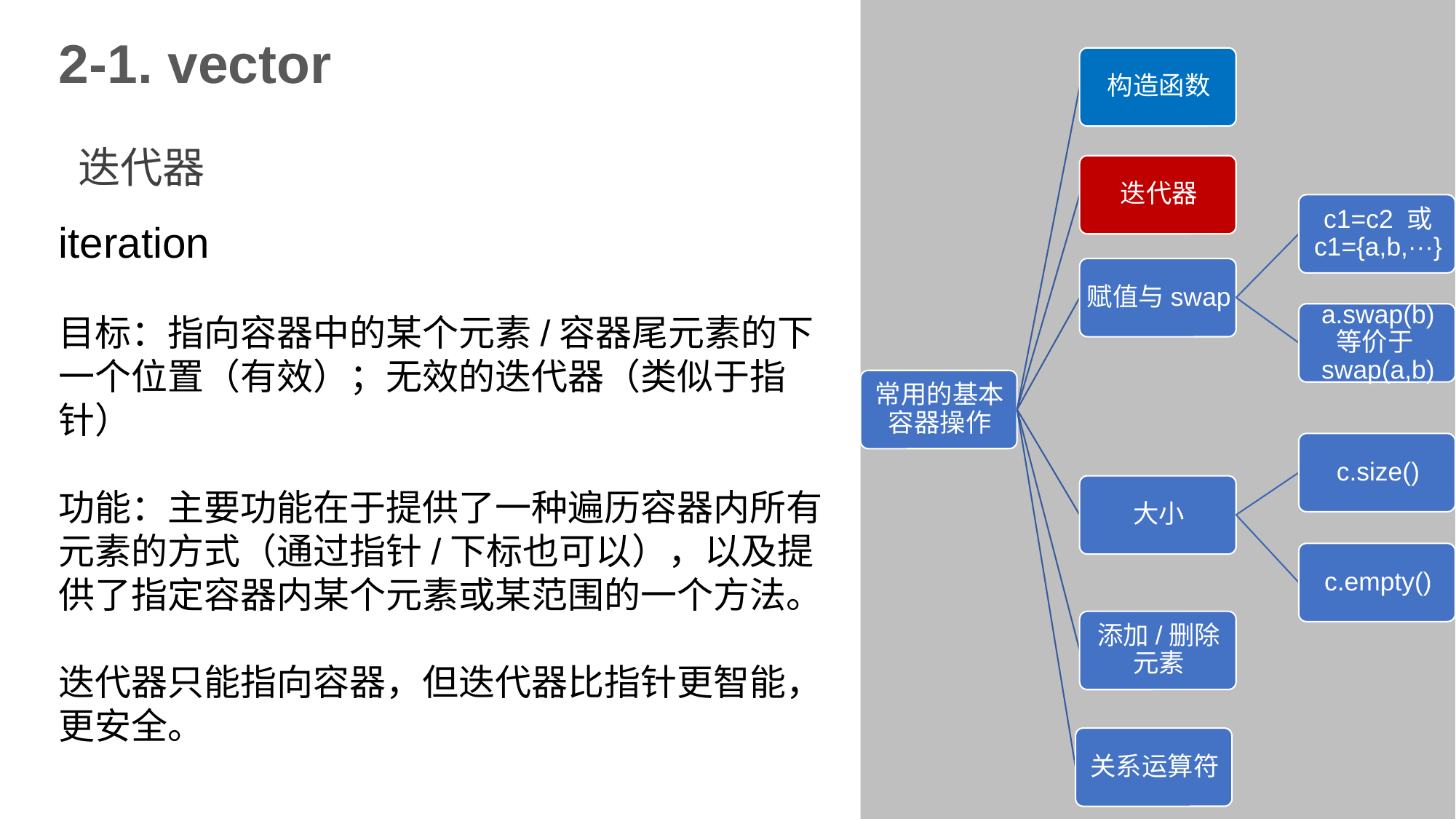

常用的基本容器操作

构造函数

赋值与swap

c1=c2 或 c1={a,b,···}

a.swap(b) 等价于swap(a,b)

大小

c.size()

c.empty()

添加/删除元素

关系运算符

迭代器
2-1. vector
迭代器
iteration

目标：指向容器中的某个元素/容器尾元素的下一个位置（有效）；无效的迭代器（类似于指针）

功能：主要功能在于提供了一种遍历容器内所有元素的方式（通过指针/下标也可以），以及提供了指定容器内某个元素或某范围的一个方法。

迭代器只能指向容器，但迭代器比指针更智能，更安全。